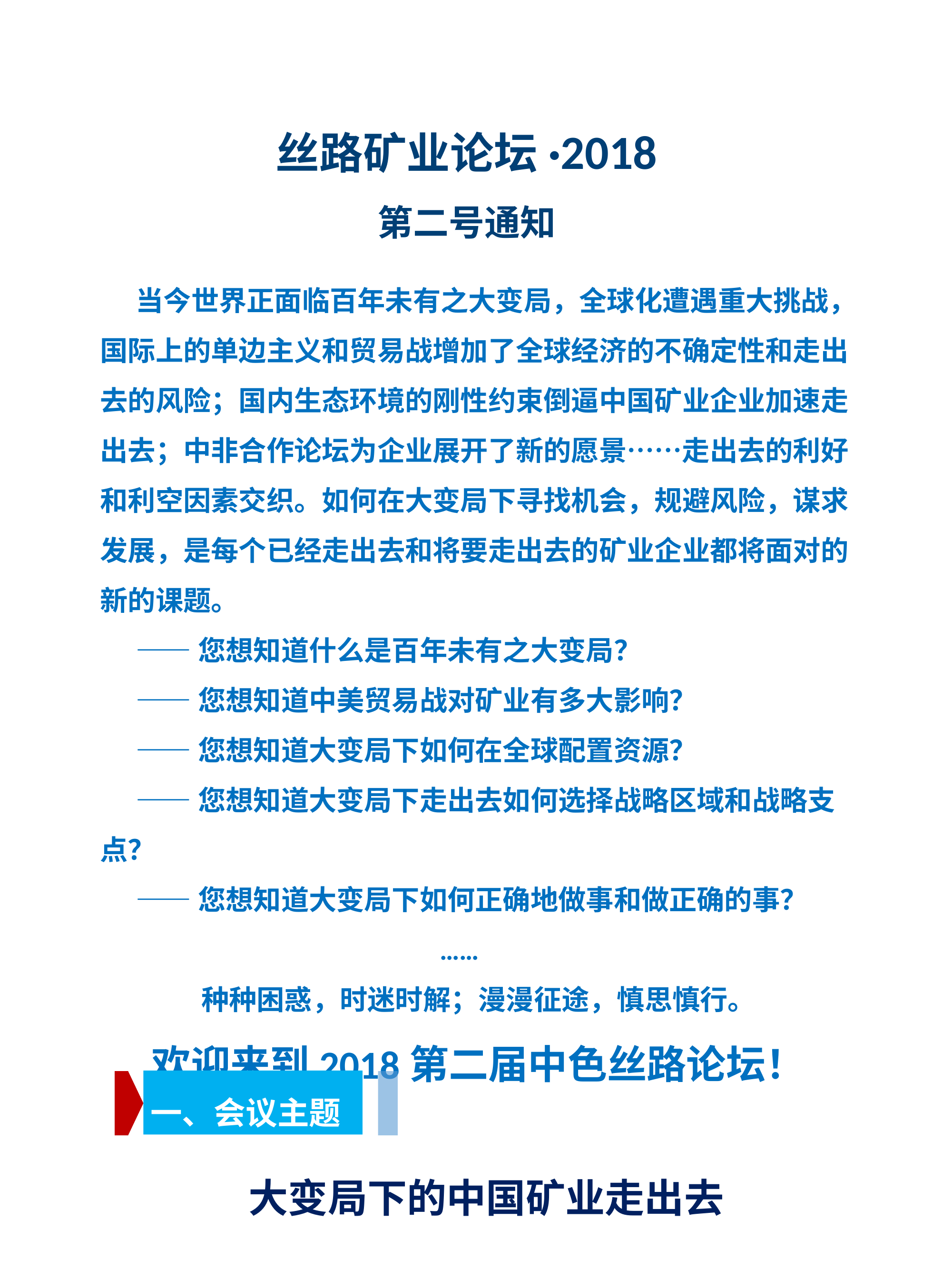

# 丝路矿业论坛·2018 第二号通知
当今世界正面临百年未有之大变局，全球化遭遇重大挑战，国际上的单边主义和贸易战增加了全球经济的不确定性和走出去的风险；国内生态环境的刚性约束倒逼中国矿业企业加速走出去；中非合作论坛为企业展开了新的愿景……走出去的利好和利空因素交织。如何在大变局下寻找机会，规避风险，谋求发展，是每个已经走出去和将要走出去的矿业企业都将面对的新的课题。
——您想知道什么是百年未有之大变局？
——您想知道中美贸易战对矿业有多大影响？
——您想知道大变局下如何在全球配置资源？
——您想知道大变局下走出去如何选择战略区域和战略支点？
——您想知道大变局下如何正确地做事和做正确的事？
……
种种困惑，时迷时解；漫漫征途，慎思慎行。
欢迎来到2018第二届中色丝路论坛！
一、会议主题

大变局下的中国矿业走出去